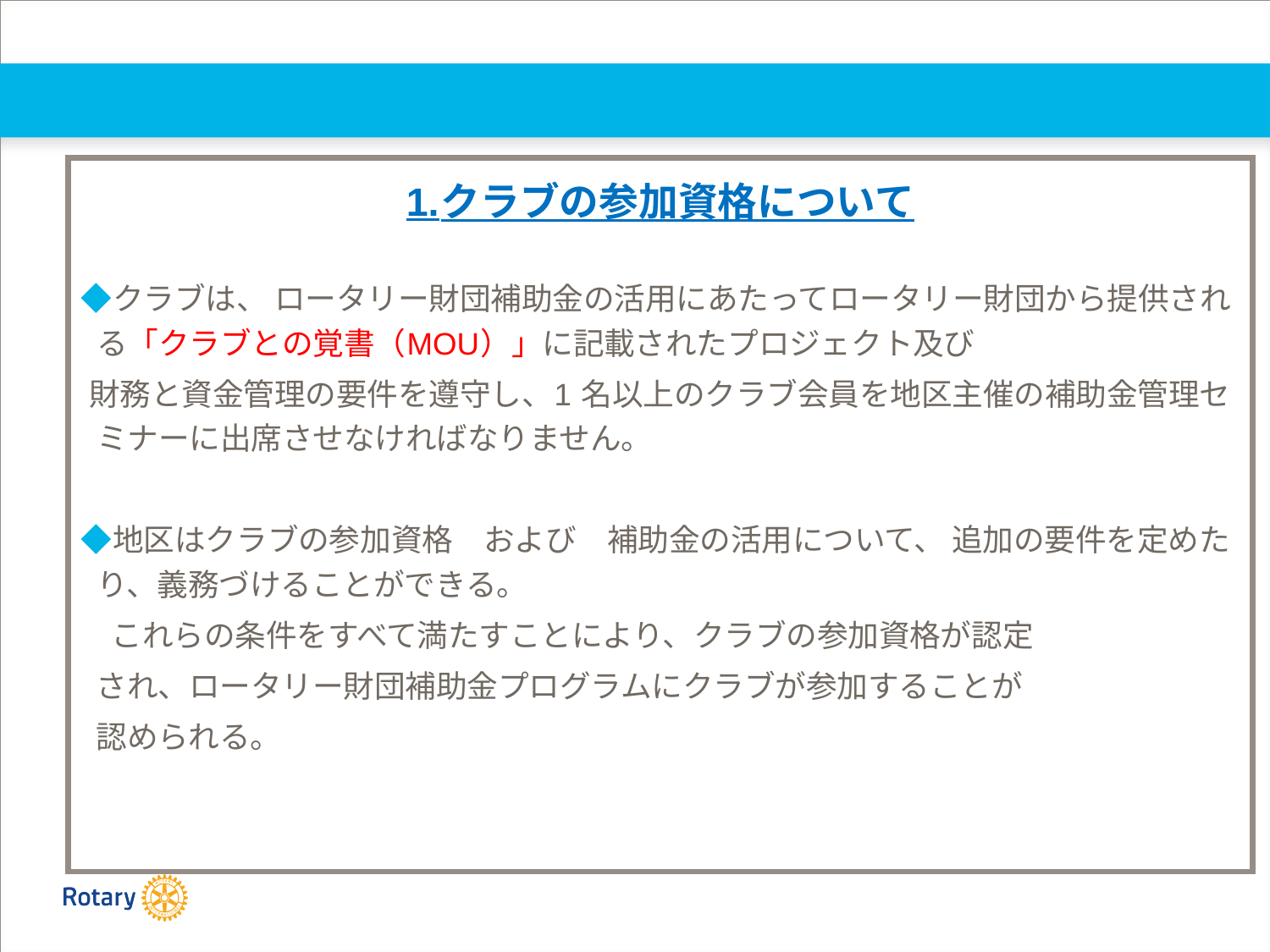

1.クラブの参加資格について

◆クラブは、 ロータリー財団補助金の活用にあたってロータリー財団から提供される「クラブとの覚書（MOU）」に記載されたプロジェクト及び
 財務と資金管理の要件を遵守し、1 名以上のクラブ会員を地区主催の補助金管理セミナーに出席させなければなりません。

◆地区はクラブの参加資格　および　補助金の活用について、 追加の要件を定めたり、義務づけることができる。
　これらの条件をすべて満たすことにより、クラブの参加資格が認定
  され、ロータリー財団補助金プログラムにクラブが参加することが
  認められる。